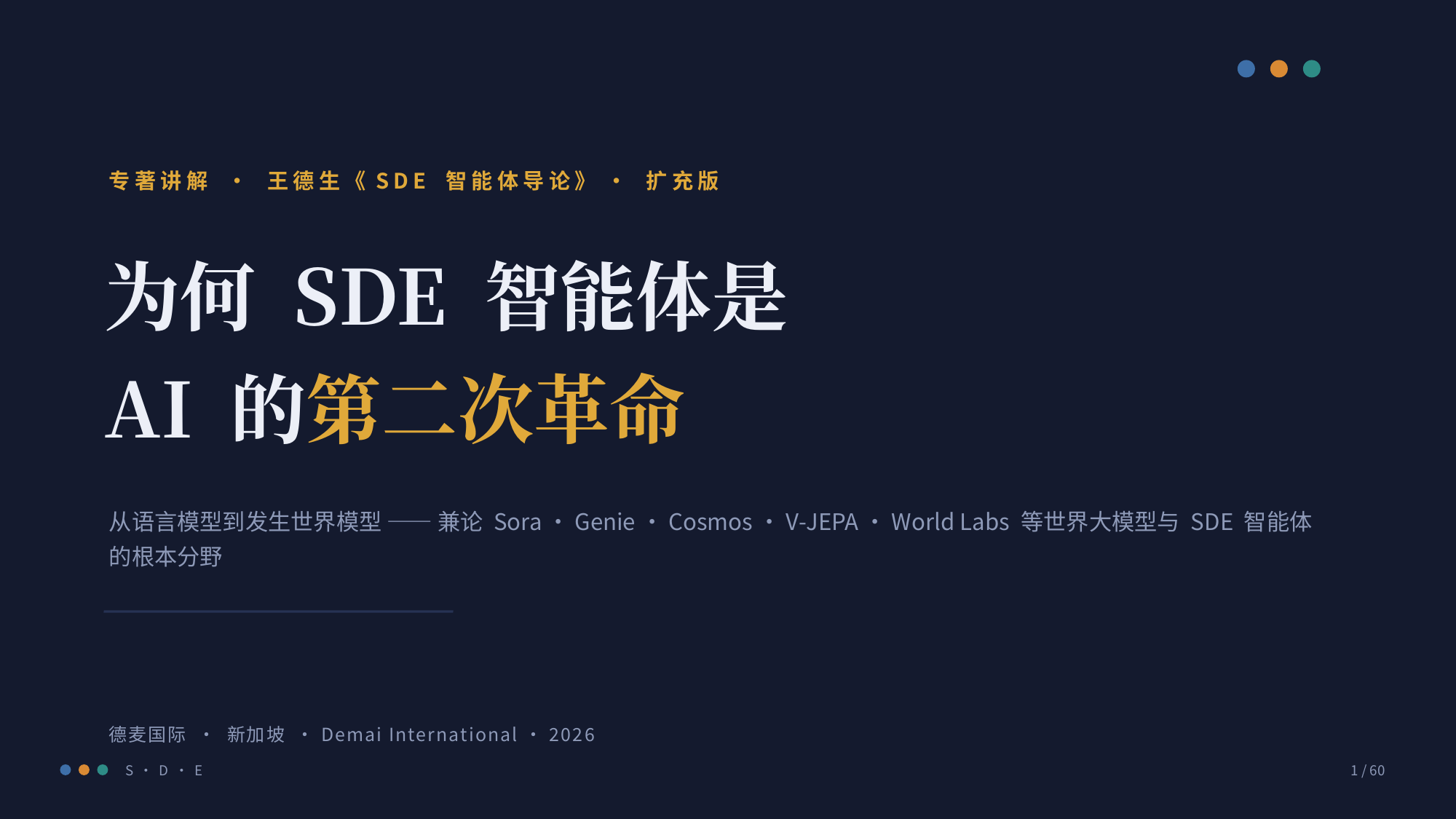

专著讲解 · 王德生《SDE 智能体导论》· 扩充版
为何 SDE 智能体是
AI 的第二次革命
从语言模型到发生世界模型 —— 兼论 Sora · Genie · Cosmos · V-JEPA · World Labs 等世界大模型与 SDE 智能体的根本分野

德麦国际 · 新加坡 · Demai International · 2026
S · D · E
1 / 60